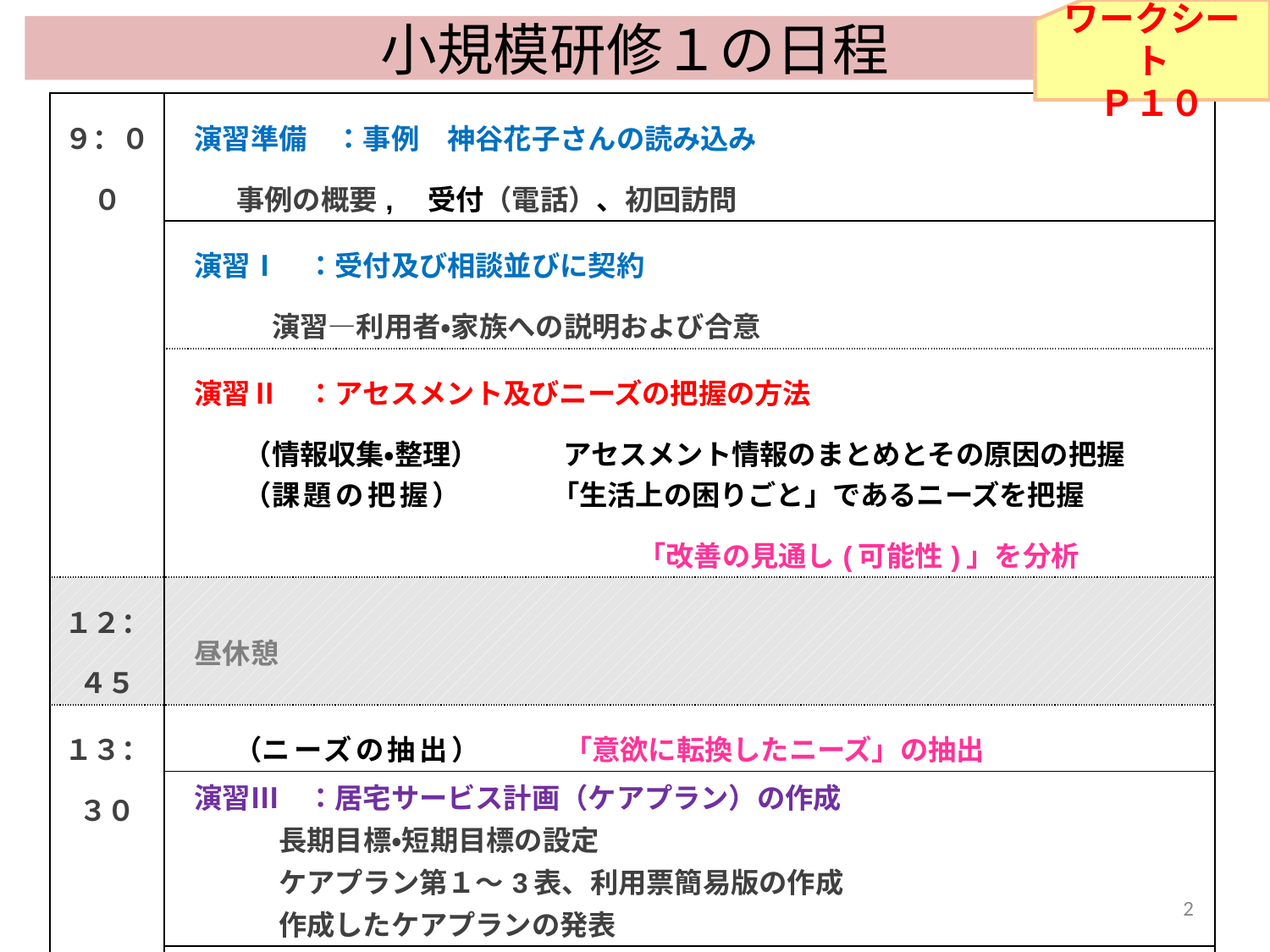

ワークシート
Ｐ１０
# 小規模研修１の日程
| ９：００ | 演習準備　：事例　神谷花子さんの読み込み 事例の概要,　受付（電話）、初回訪問 |
| --- | --- |
|  | 演習Ⅰ　：受付及び相談並びに契約 　　演習―利用者・家族への説明および合意 |
|  | 演習Ⅱ　：アセスメント及びニーズの把握の方法 　（情報収集・整理）　　　アセスメント情報のまとめとその原因の把握　 　（課題の把握）　　 　「生活上の困りごと」であるニーズを把握　　 　　　　　　　　　　　　　　　「改善の見通し(可能性)」を分析 |
| １２：４５ | 昼休憩 |
| １３：３０ | （ニーズの抽出）　　　「意欲に転換したニーズ」の抽出 |
|  | 演習Ⅲ　：居宅サービス計画（ケアプラン）の作成 　　　長期目標・短期目標の設定 　　　ケアプラン第１～3表、利用票簡易版の作成 　　　作成したケアプランの発表 |
|  | 演習Ⅳ　：サービス担当者会議　 　　　サービス担当者会議録の開き方・会議の記録 個別サービス計画の整合性の確認 |
| １７：３０ | 終了 |
2